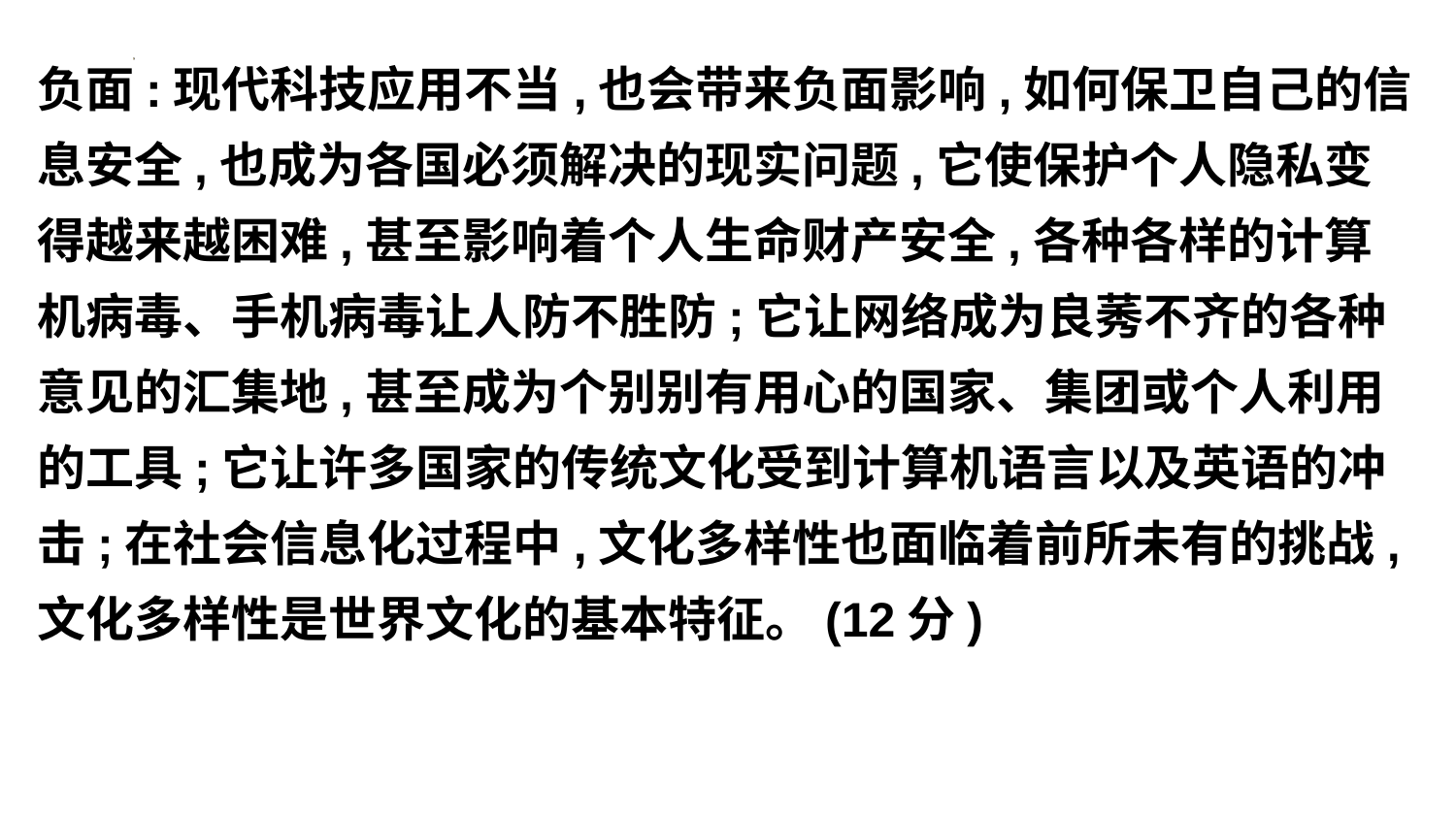

负面:现代科技应用不当,也会带来负面影响,如何保卫自己的信息安全,也成为各国必须解决的现实问题,它使保护个人隐私变得越来越困难,甚至影响着个人生命财产安全,各种各样的计算机病毒、手机病毒让人防不胜防;它让网络成为良莠不齐的各种意见的汇集地,甚至成为个别别有用心的国家、集团或个人利用的工具;它让许多国家的传统文化受到计算机语言以及英语的冲击;在社会信息化过程中,文化多样性也面临着前所未有的挑战,文化多样性是世界文化的基本特征。(12分)